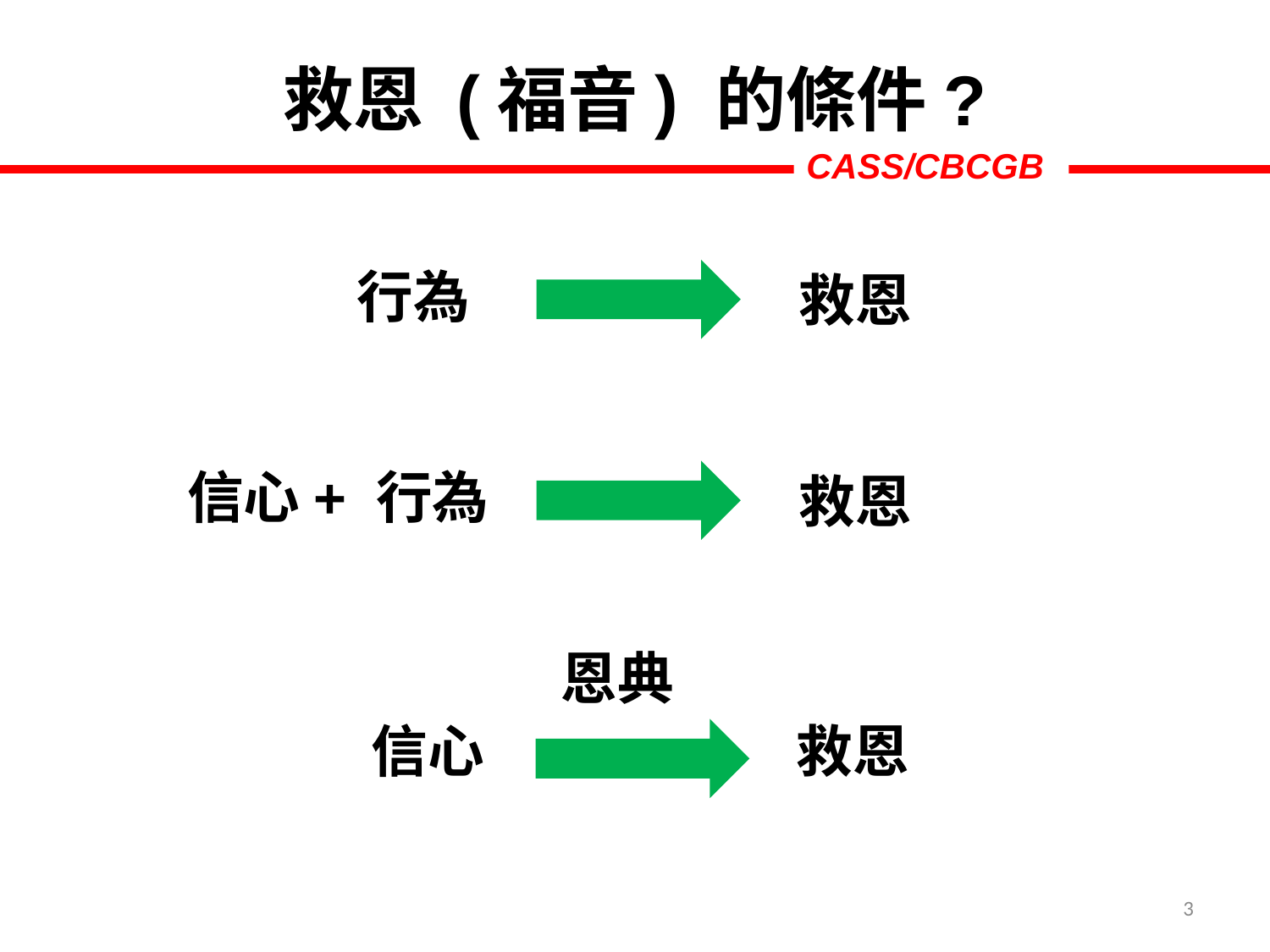

救恩 (福音) 的條件?

行為
救恩

信心+ 行為
救恩
恩典

救恩
信心
3